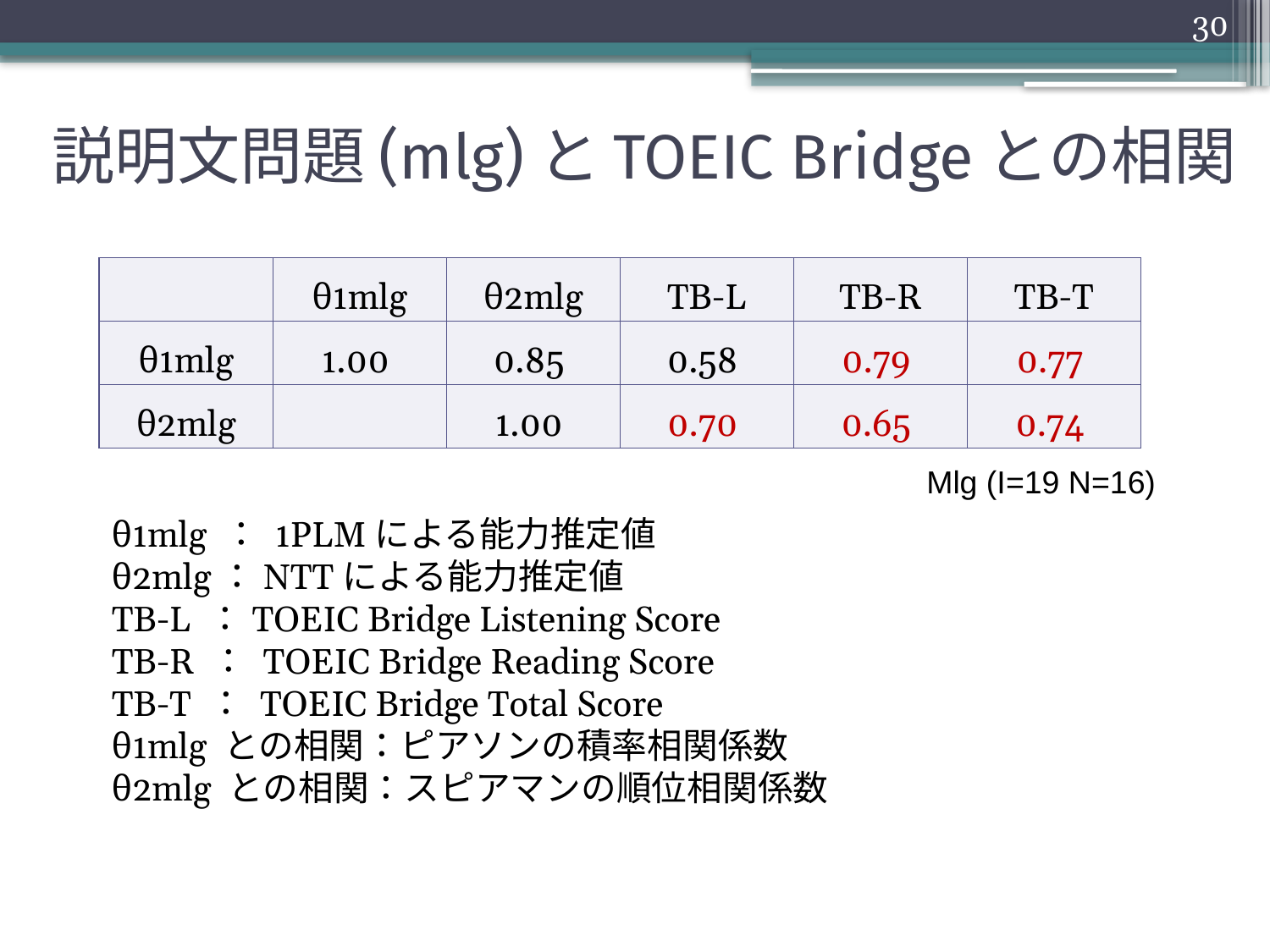

30
# 説明文問題(mlg)とTOEIC Bridgeとの相関
|  |
| --- |
|  | θ1mlg | θ2mlg | TB-L | TB-R | TB-T |
| --- | --- | --- | --- | --- | --- |
| θ1mlg | 1.00 | 0.85 | 0.58 | 0.79 | 0.77 |
| θ2mlg |  | 1.00 | 0.70 | 0.65 | 0.74 |
Mlg (I=19 N=16)
θ1mlg ： 1PLMによる能力推定値
θ2mlg：NTTによる能力推定値
TB-L ：TOEIC Bridge Listening Score
TB-R ： TOEIC Bridge Reading Score
TB-T ： TOEIC Bridge Total Score
θ1mlg との相関：ピアソンの積率相関係数
θ2mlg との相関：スピアマンの順位相関係数